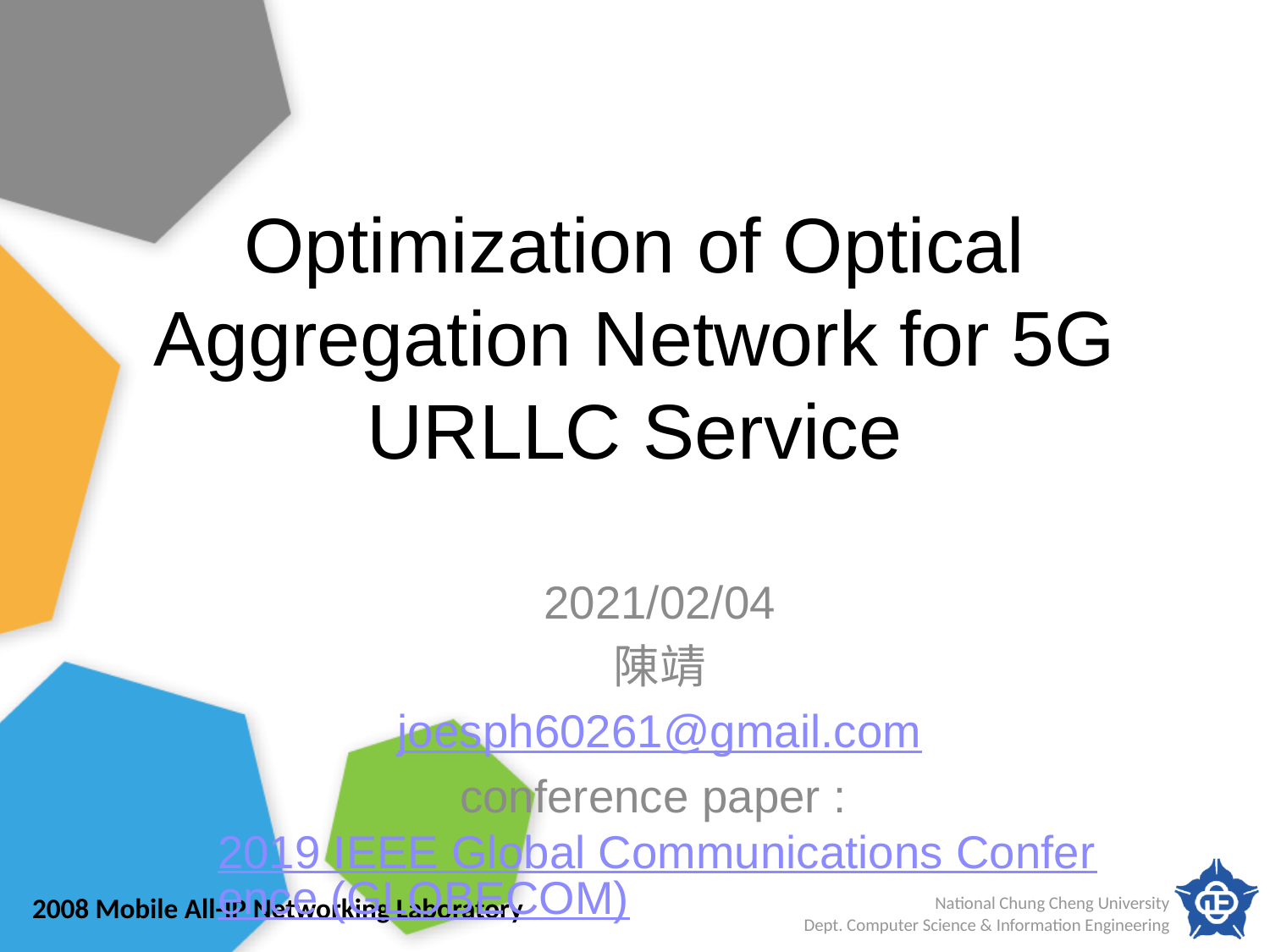

# Optimization of Optical Aggregation Network for 5G URLLC Service
2021/02/04
陳靖
joesph60261@gmail.com
conference paper : 2019 IEEE Global Communications Conference (GLOBECOM)